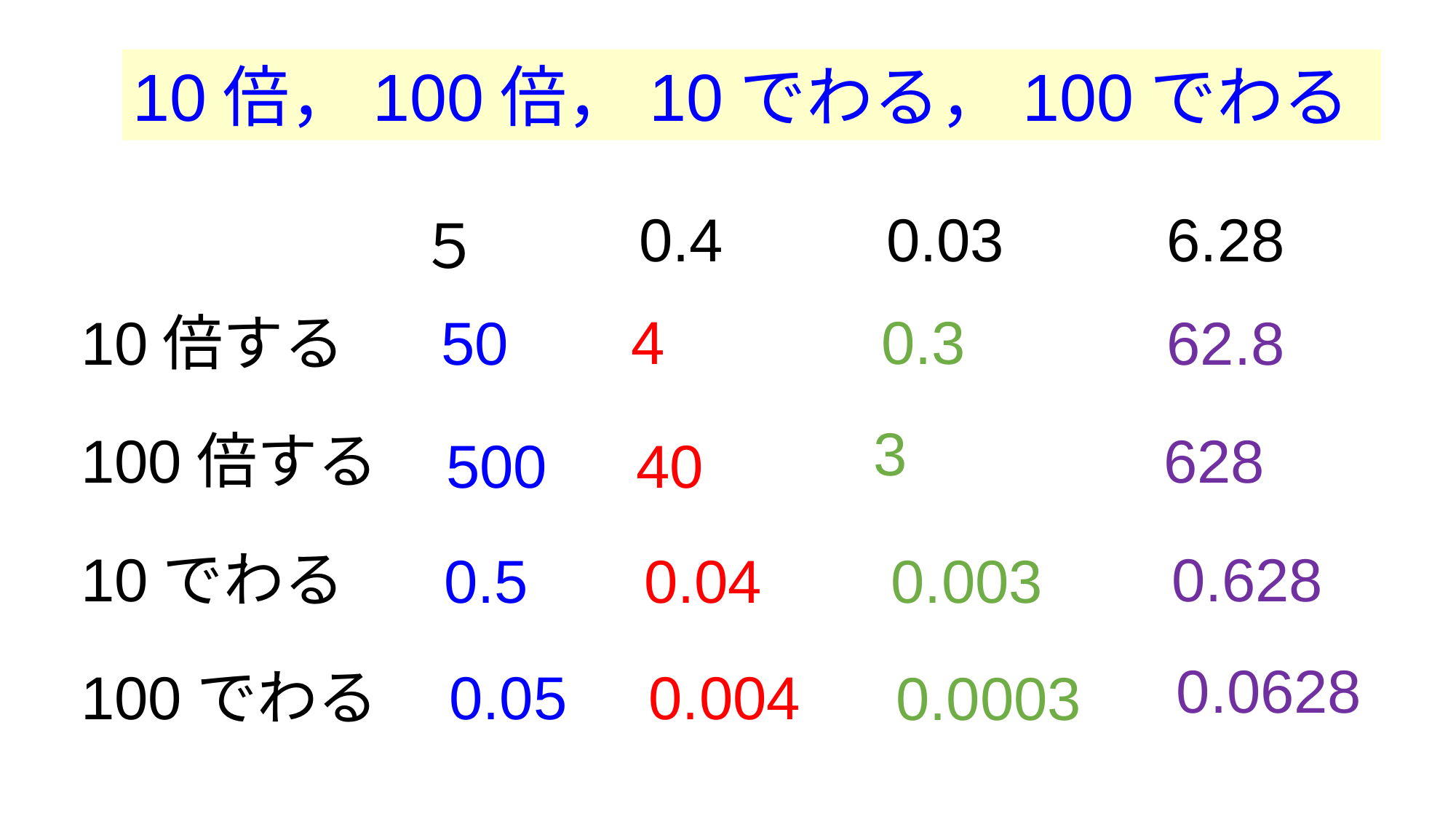

10倍，100倍，10でわる，100でわる
0.4
0.03
6.28
５
4
0.3
50
10倍する
62.8
3
100倍する
628
40
500
10でわる
0.628
0.5
0.04
0.003
0.0628
100でわる
0.05
0.004
0.0003